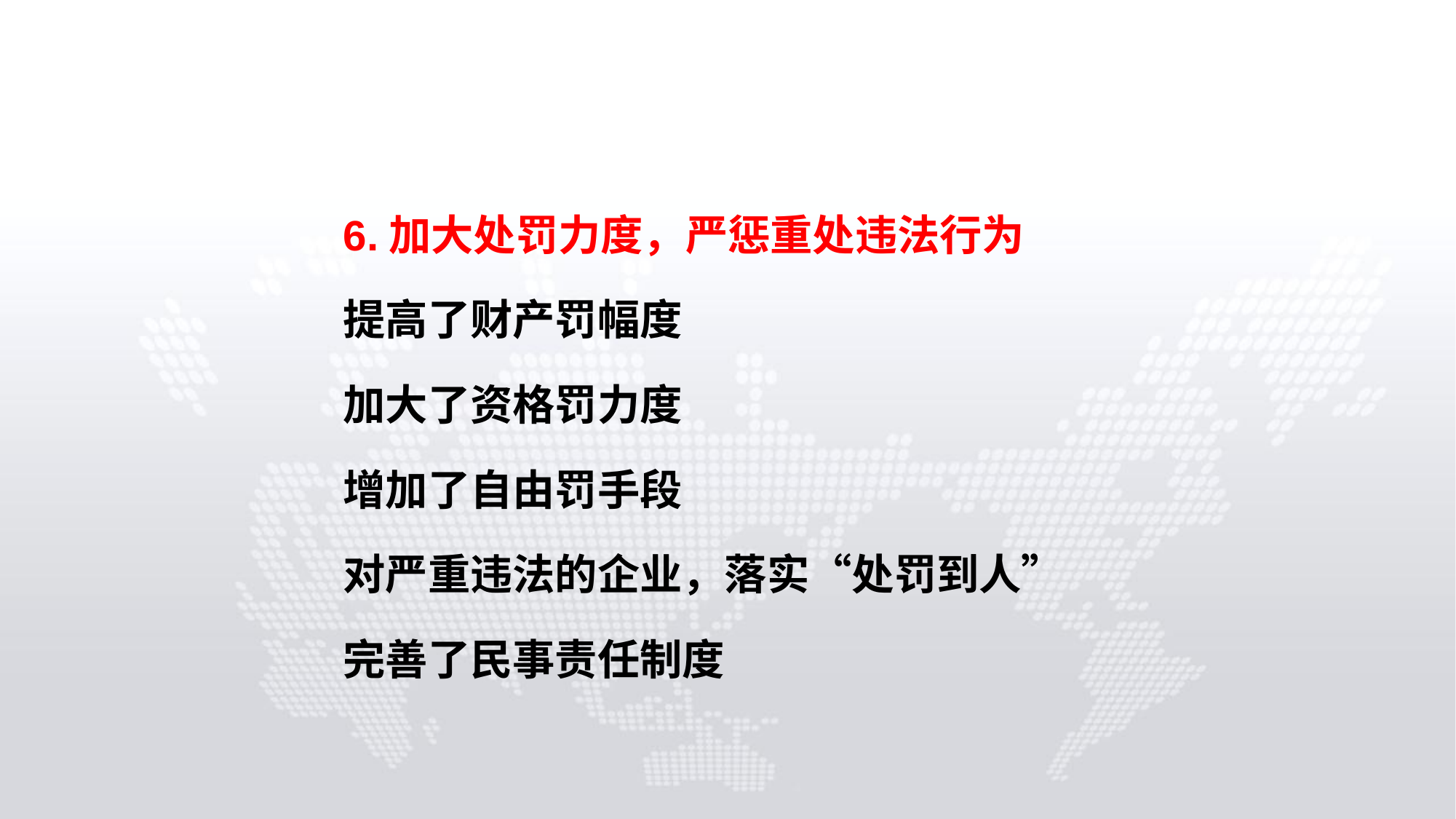

6.加大处罚力度，严惩重处违法行为
提高了财产罚幅度
加大了资格罚力度
增加了自由罚手段
对严重违法的企业，落实“处罚到人”
完善了民事责任制度